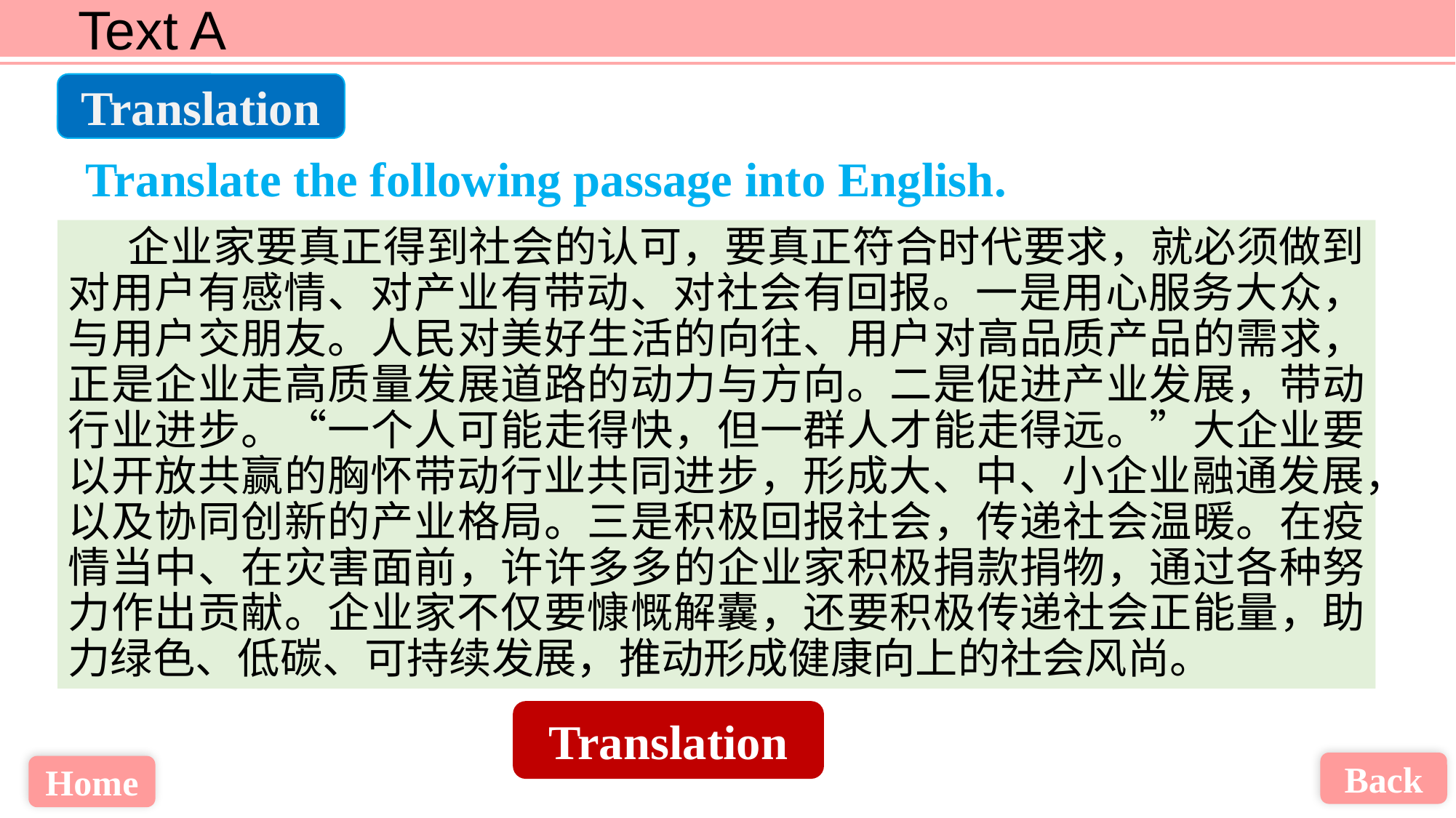

Translation
Translate the following passage into English.
     企业家要真正得到社会的认可，要真正符合时代要求，就必须做到对用户有感情、对产业有带动、对社会有回报。一是用心服务大众，与用户交朋友。人民对美好生活的向往、用户对高品质产品的需求，正是企业走高质量发展道路的动力与方向。二是促进产业发展，带动行业进步。“一个人可能走得快，但一群人才能走得远。”大企业要以开放共赢的胸怀带动行业共同进步，形成大、中、小企业融通发展，以及协同创新的产业格局。三是积极回报社会，传递社会温暖。在疫情当中、在灾害面前，许许多多的企业家积极捐款捐物，通过各种努力作出贡献。企业家不仅要慷慨解囊，还要积极传递社会正能量，助力绿色、低碳、可持续发展，推动形成健康向上的社会风尚。
Translation
Back